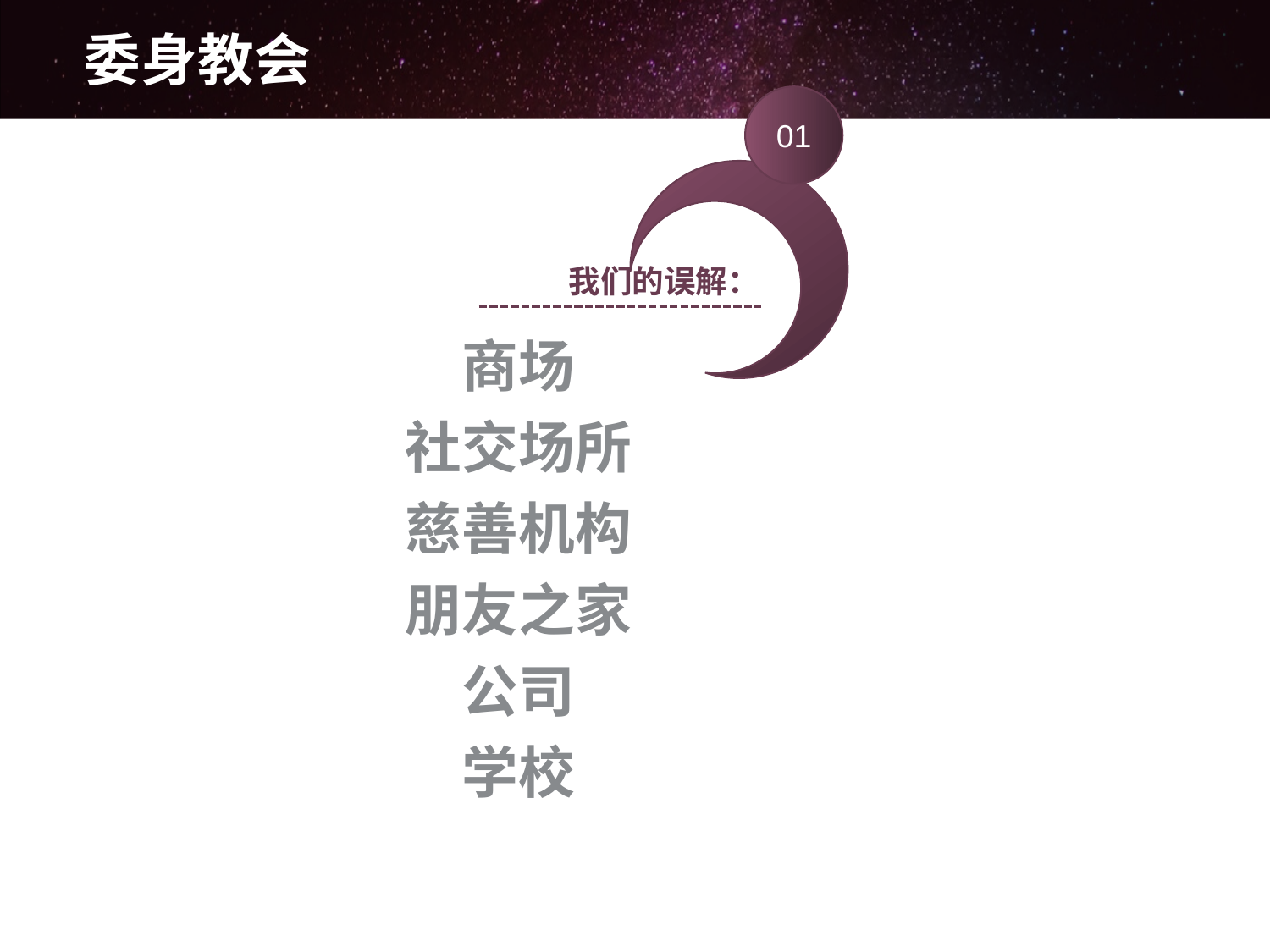

# 委身教会
01

我们的误解：
商场
社交场所
慈善机构
朋友之家
公司
学校